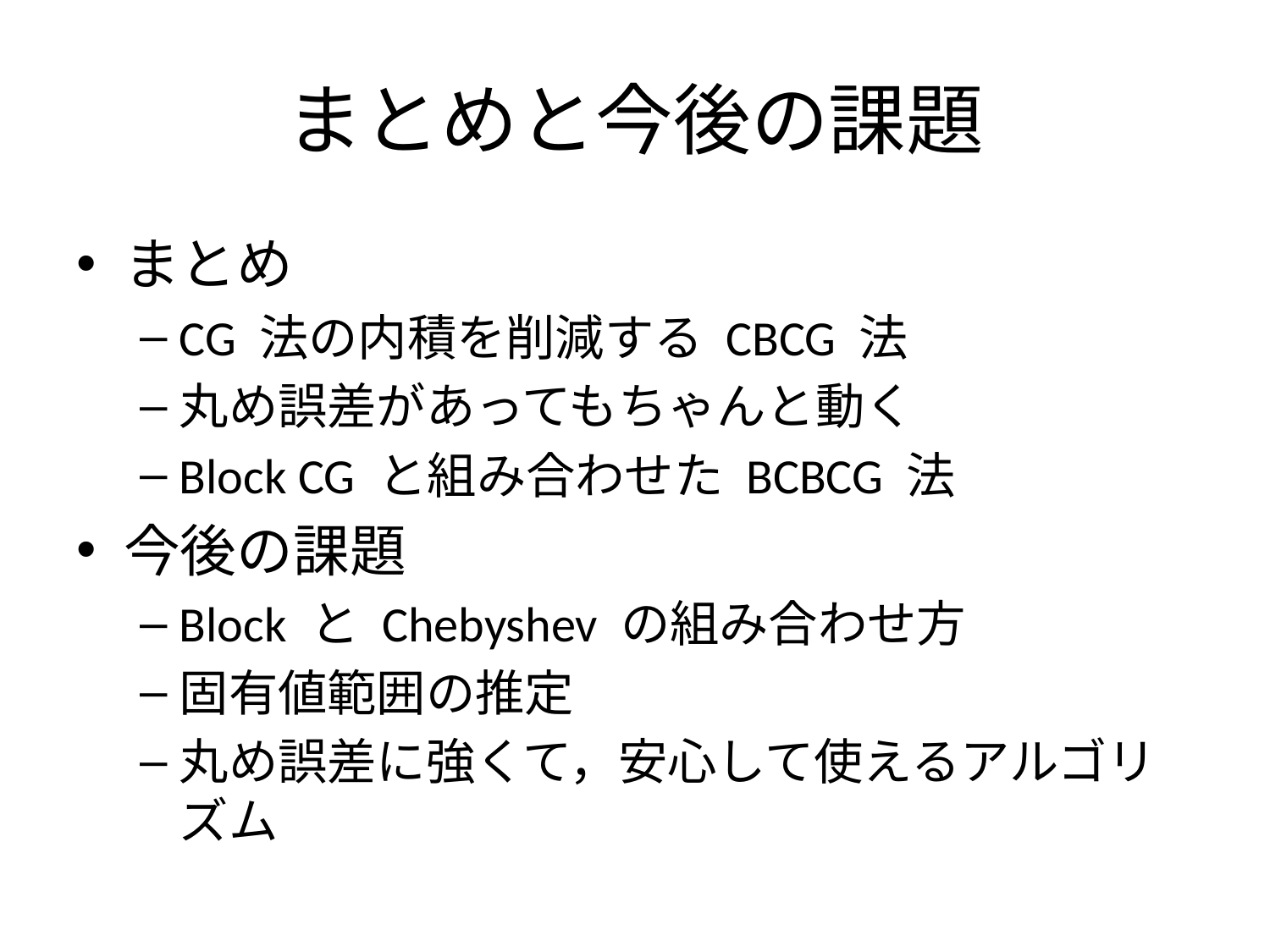

# まとめと今後の課題
まとめ
CG 法の内積を削減する CBCG 法
丸め誤差があってもちゃんと動く
Block CG と組み合わせた BCBCG 法
今後の課題
Block と Chebyshev の組み合わせ方
固有値範囲の推定
丸め誤差に強くて，安心して使えるアルゴリズム